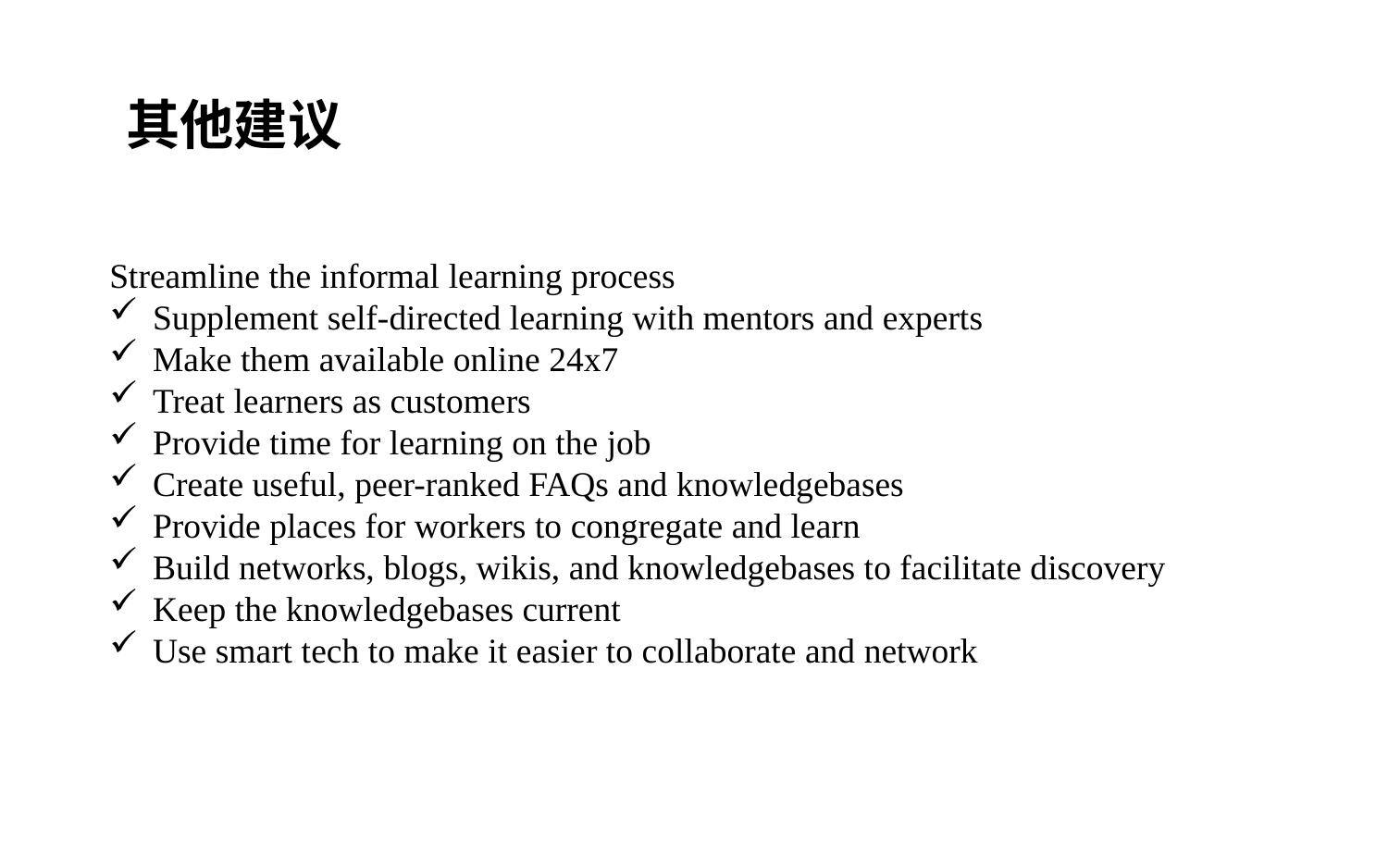

# 其他建议
Streamline the informal learning process
Supplement self-directed learning with mentors and experts
Make them available online 24x7
Treat learners as customers
Provide time for learning on the job
Create useful, peer-ranked FAQs and knowledgebases
Provide places for workers to congregate and learn
Build networks, blogs, wikis, and knowledgebases to facilitate discovery
Keep the knowledgebases current
Use smart tech to make it easier to collaborate and network